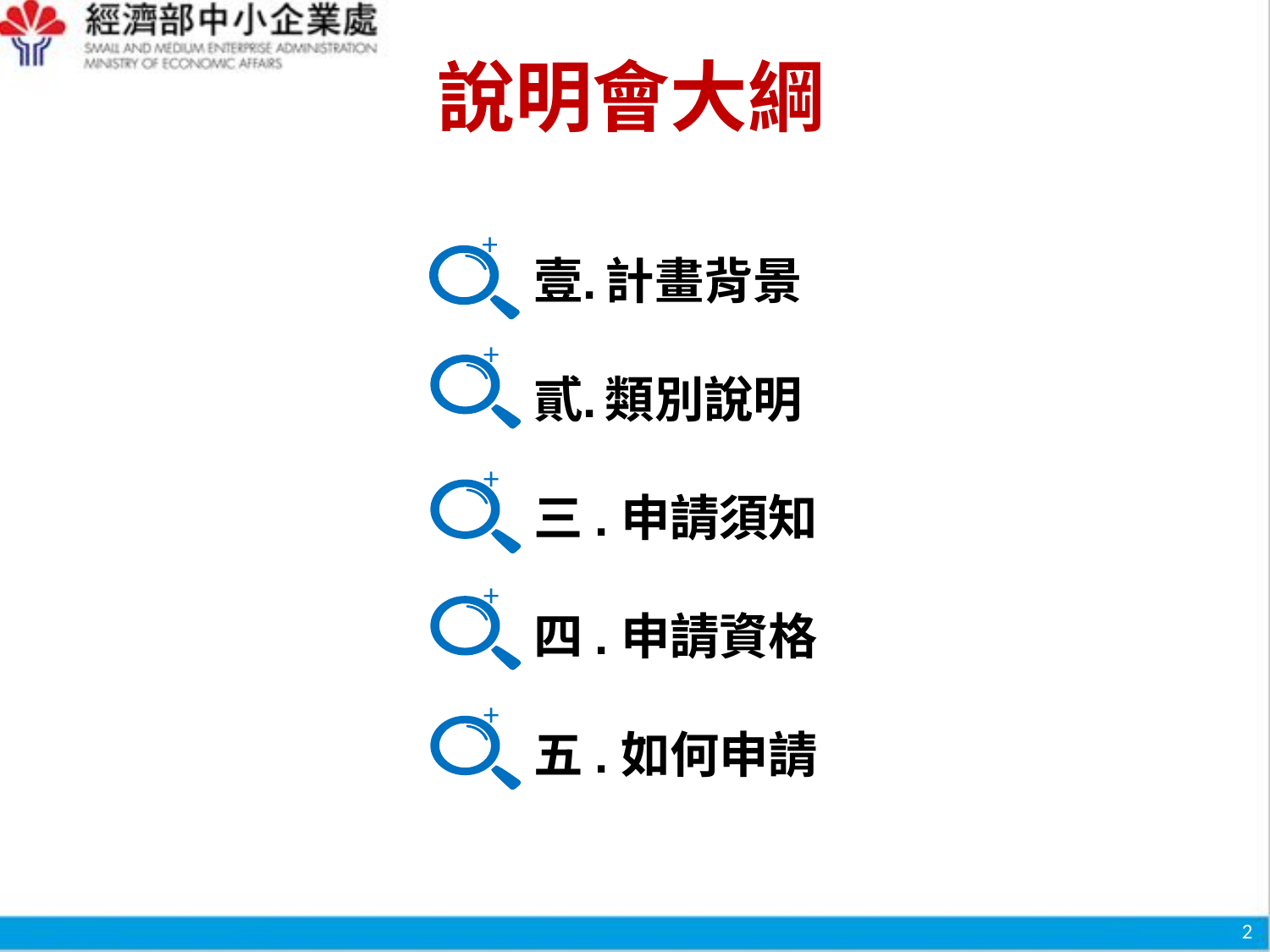

說明會大綱
+

計畫背景

類別說明

三.申請須知

四.申請資格

五.如何申請

+

+

+

+

2